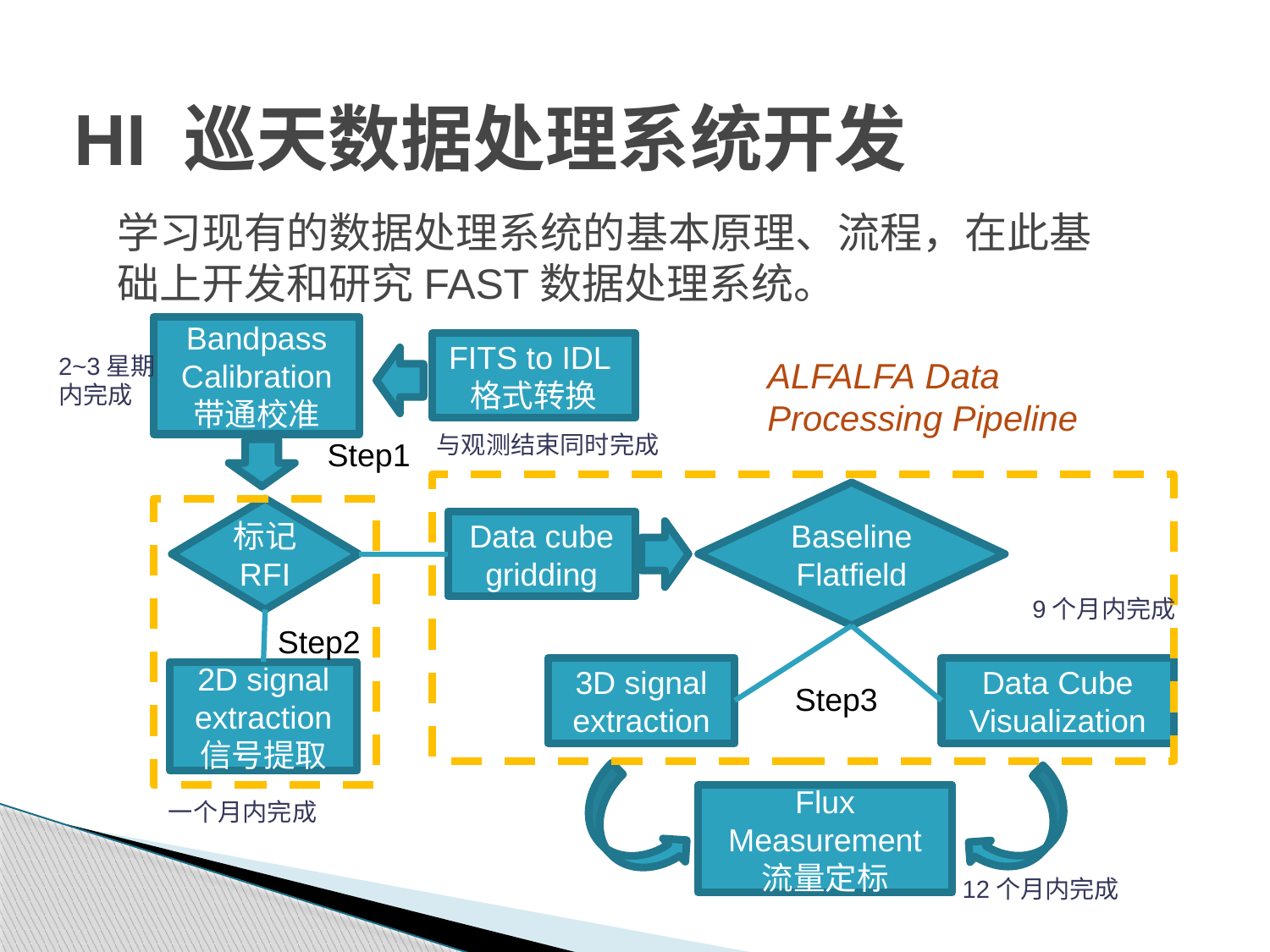

# HI 巡天数据处理系统开发
学习现有的数据处理系统的基本原理、流程，在此基础上开发和研究FAST数据处理系统。
Bandpass Calibration 带通校准
FITS to IDL格式转换

Baseline Flatfield
标记
RFI
Data cube gridding

3D signal extraction
Data Cube Visualization
2D signal extraction
信号提取

Flux Measurement
流量定标
2~3星期
内完成
ALFALFA Data
Processing Pipeline
与观测结束同时完成

9个月内完成
一个月内完成
12个月内完成
Step1

Step2
Step3